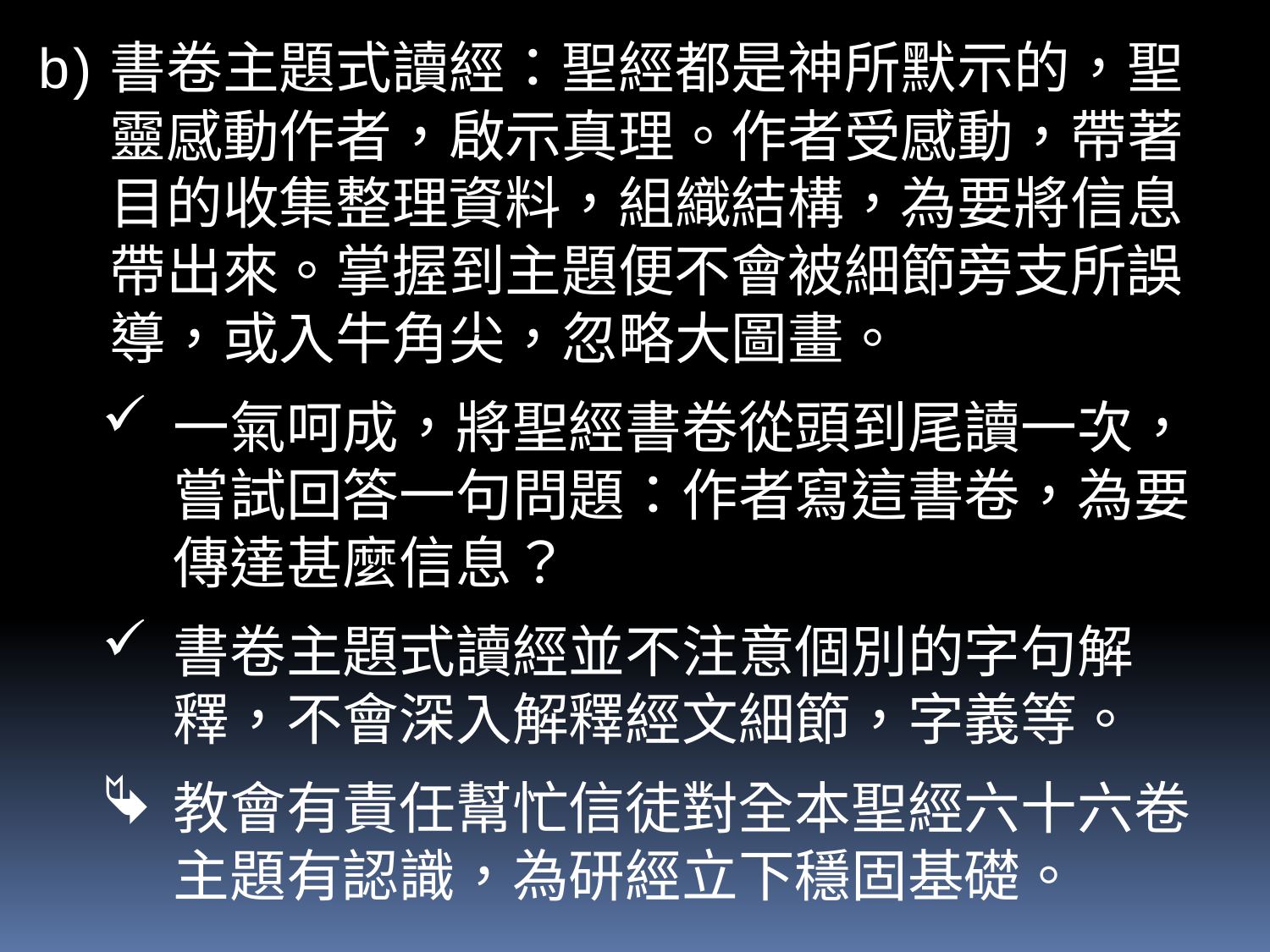

書卷主題式讀經：聖經都是神所默示的，聖靈感動作者，啟示真理。作者受感動，帶著目的收集整理資料，組織結構，為要將信息帶出來。掌握到主題便不會被細節旁支所誤導，或入牛角尖，忽略大圖畫。
一氣呵成，將聖經書卷從頭到尾讀一次，嘗試回答一句問題：作者寫這書卷，為要傳達甚麼信息？
書卷主題式讀經並不注意個別的字句解釋，不會深入解釋經文細節，字義等。
教會有責任幫忙信徒對全本聖經六十六卷主題有認識，為研經立下穩固基礎。